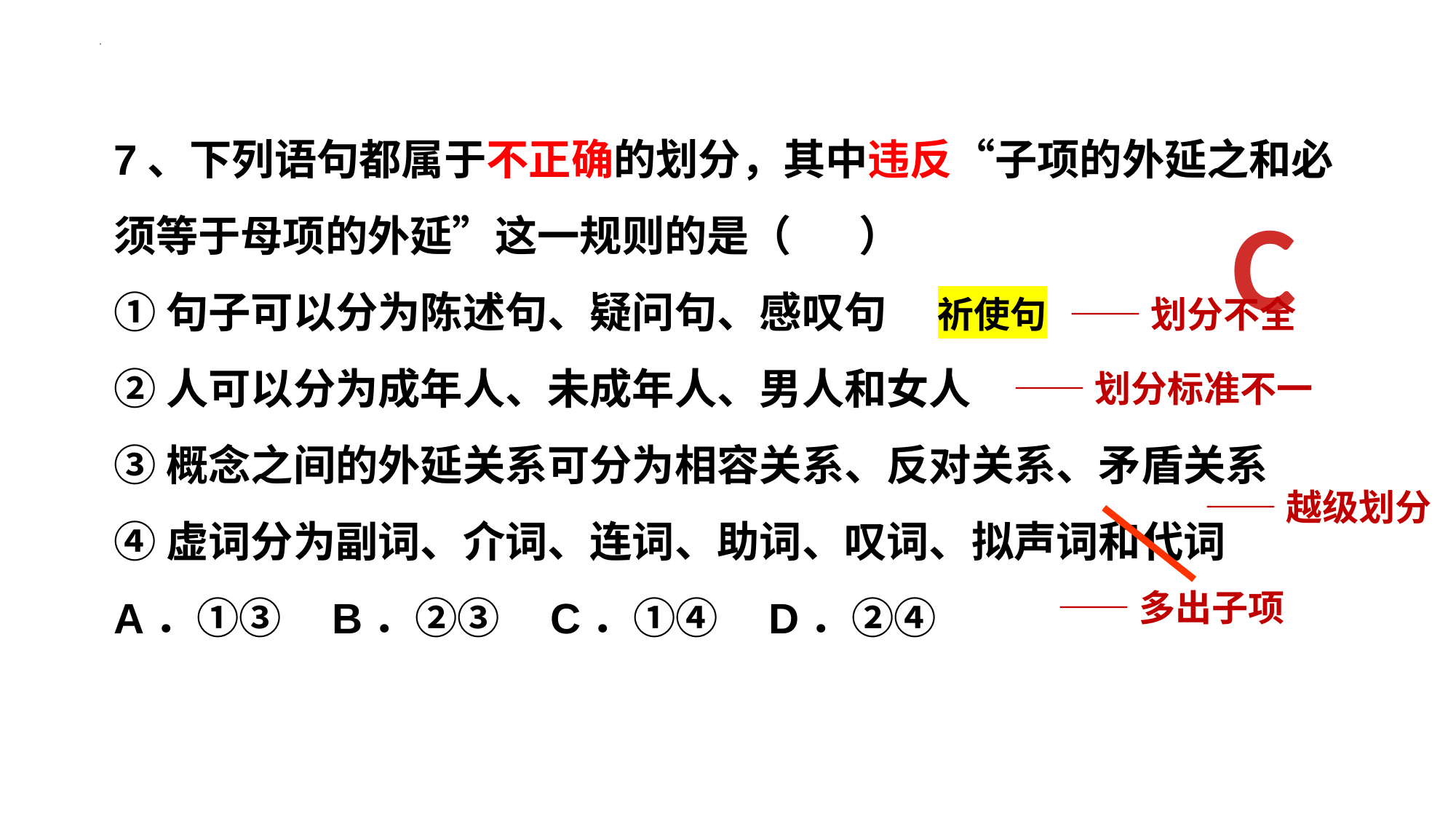

7、下列语句都属于不正确的划分，其中违反“子项的外延之和必须等于母项的外延”这一规则的是（       ）
①句子可以分为陈述句、疑问句、感叹句
②人可以分为成年人、未成年人、男人和女人
③概念之间的外延关系可分为相容关系、反对关系、矛盾关系
④虚词分为副词、介词、连词、助词、叹词、拟声词和代词
A．①③	B．②③	C．①④	D．②④
C
祈使句
——划分不全
——划分标准不一
——越级划分
——多出子项